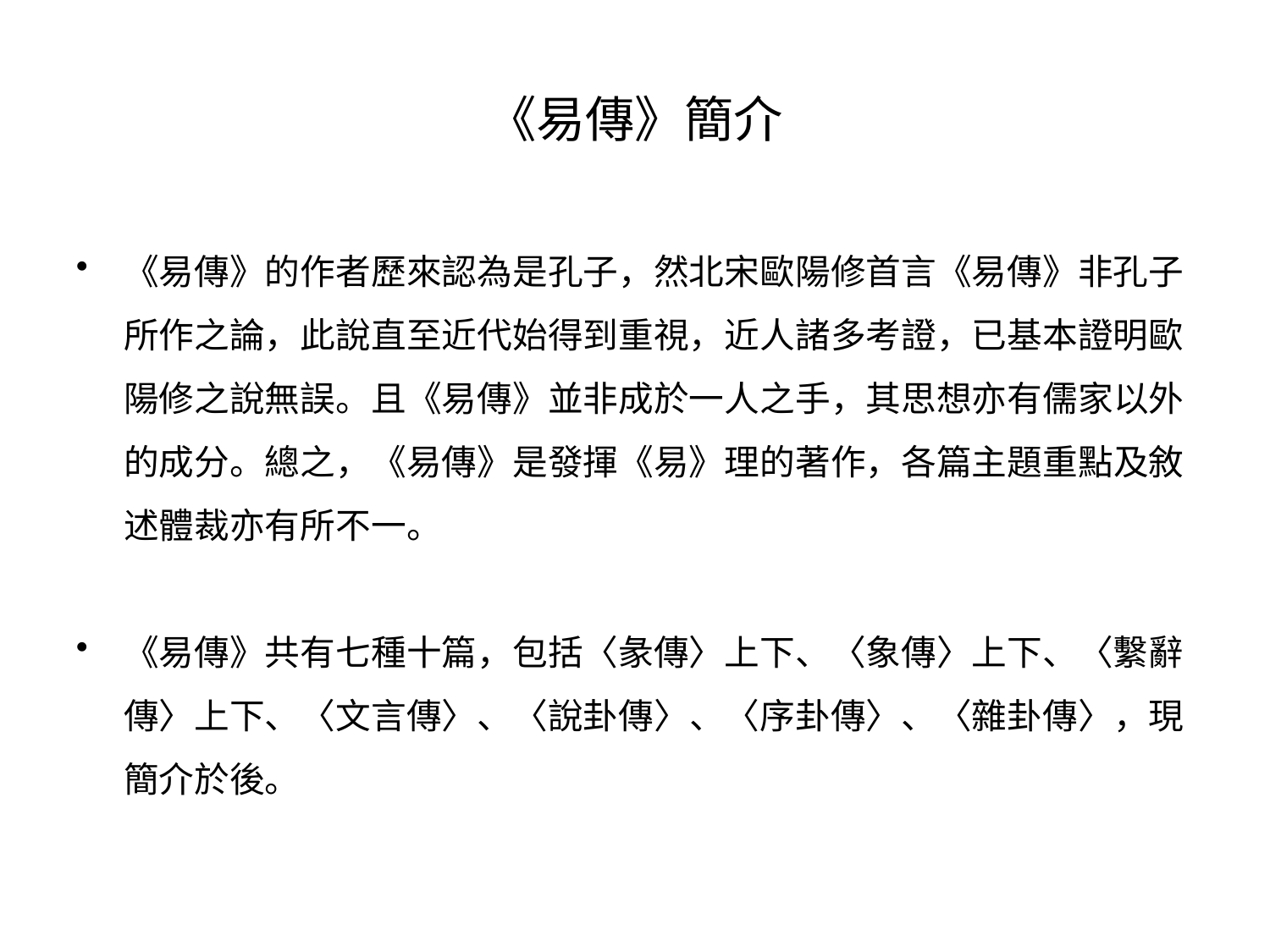

# 《易傳》簡介
《易傳》的作者歷來認為是孔子，然北宋歐陽修首言《易傳》非孔子所作之論，此說直至近代始得到重視，近人諸多考證，已基本證明歐陽修之說無誤。且《易傳》並非成於一人之手，其思想亦有儒家以外的成分。總之，《易傳》是發揮《易》理的著作，各篇主題重點及敘述體裁亦有所不一。

《易傳》共有七種十篇，包括〈彖傳〉上下、〈象傳〉上下、〈繫辭傳〉上下、〈文言傳〉、〈說卦傳〉、〈序卦傳〉、〈雜卦傳〉，現簡介於後。